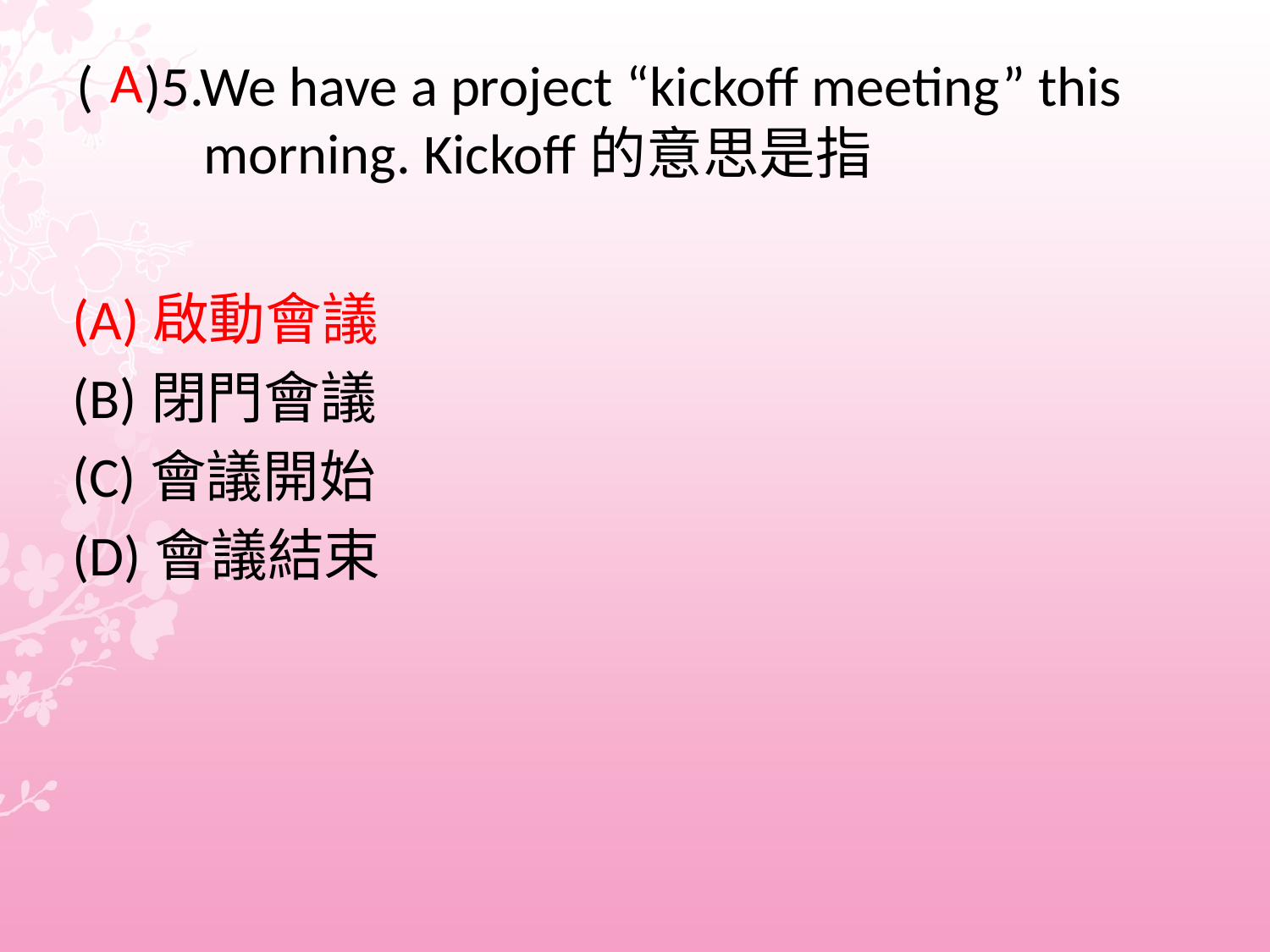

# (    )5.We have a project “kickoff meeting” this morning. Kickoff的意思是指
   A

(A)啟動會議
(B)閉門會議
(C)會議開始
(D)會議結束